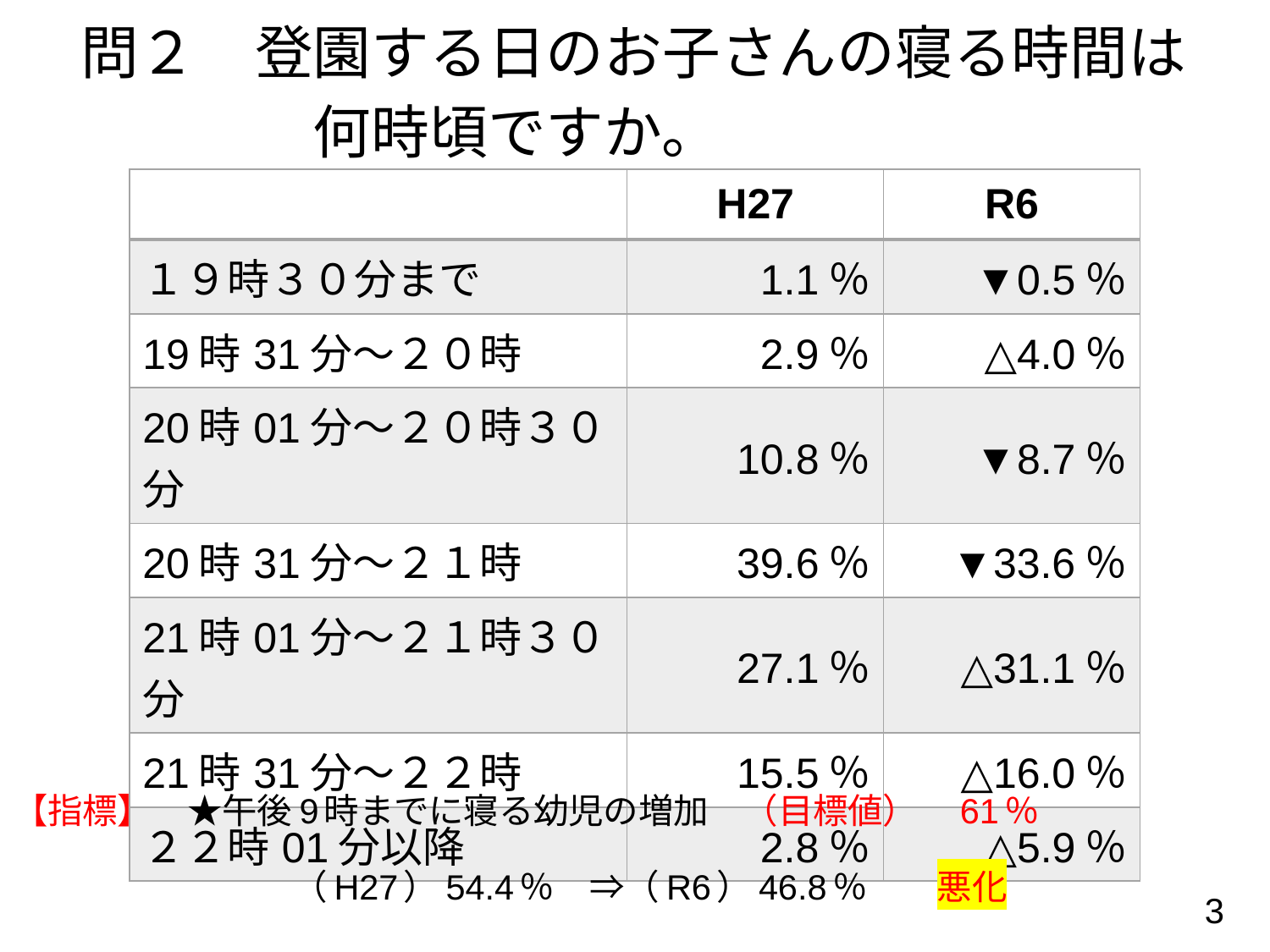

# 問２　登園する日のお子さんの寝る時間は 　　　　　何時頃ですか。
|  | H27 | R6 |
| --- | --- | --- |
| １９時３０分まで | 1.1％ | ▼0.5％ |
| 19時31分～２０時 | 2.9％ | △4.0％ |
| 20時01分～２０時３０分 | 10.8％ | ▼8.7％ |
| 20時31分～２１時 | 39.6％ | ▼33.6％ |
| 21時01分～２１時３０分 | 27.1％ | △31.1％ |
| 21時31分～２２時 | 15.5％ | △16.0％ |
| ２２時01分以降 | 2.8％ | △5.9％ |
【指標】　★午後9時までに寝る幼児の増加　（目標値）　61％
　　　　　　　　（H27）54.4％　⇒（R6）46.8％　　悪化